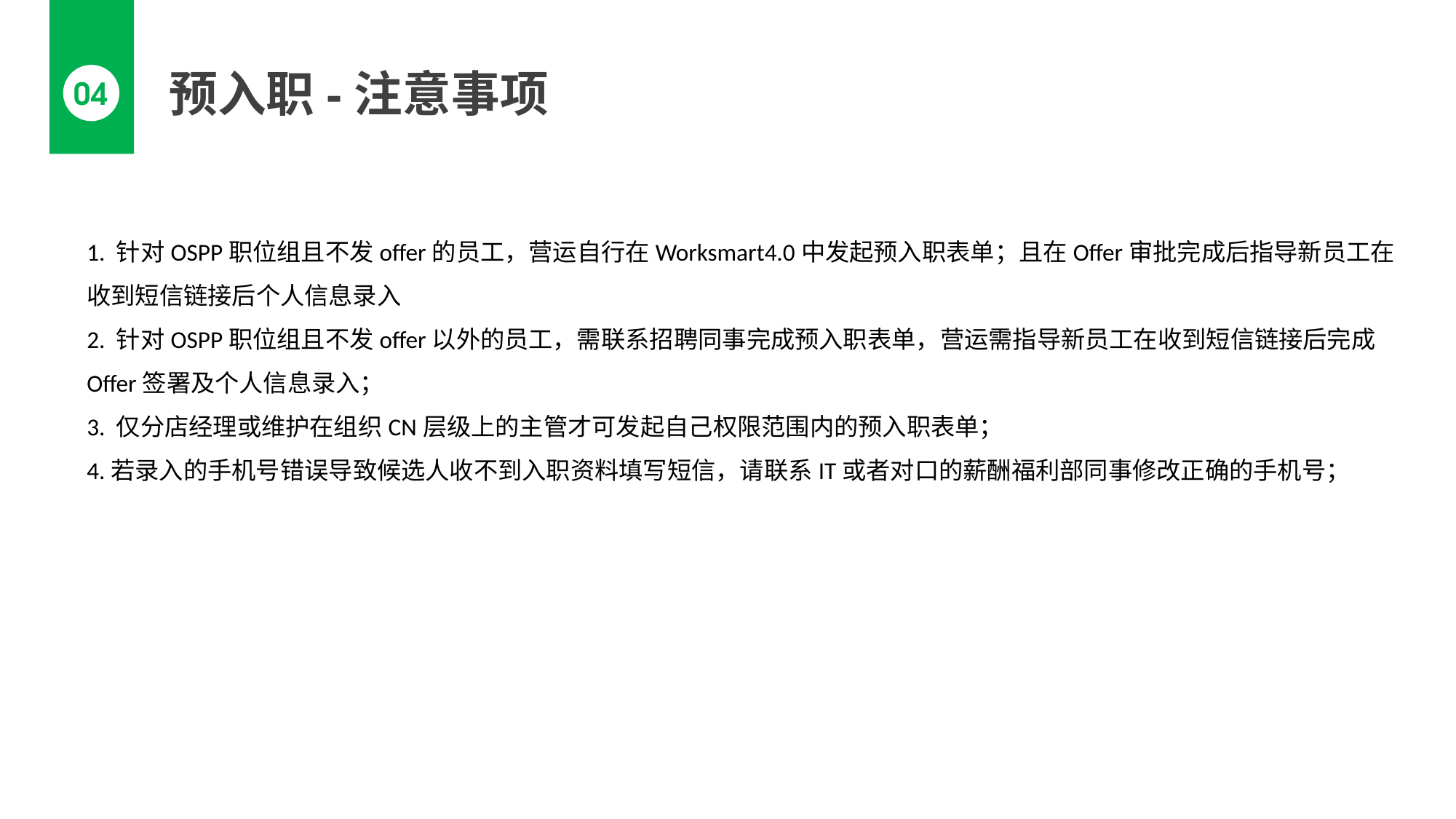

预入职-注意事项
04

1. 针对OSPP职位组且不发offer的员工，营运自行在Worksmart4.0中发起预入职表单；且在Offer审批完成后指导新员工在收到短信链接后个人信息录入
2. 针对OSPP职位组且不发offer以外的员工，需联系招聘同事完成预入职表单，营运需指导新员工在收到短信链接后完成Offer签署及个人信息录入；
3. 仅分店经理或维护在组织CN层级上的主管才可发起自己权限范围内的预入职表单；
4.若录入的手机号错误导致候选人收不到入职资料填写短信，请联系IT或者对口的薪酬福利部同事修改正确的手机号；